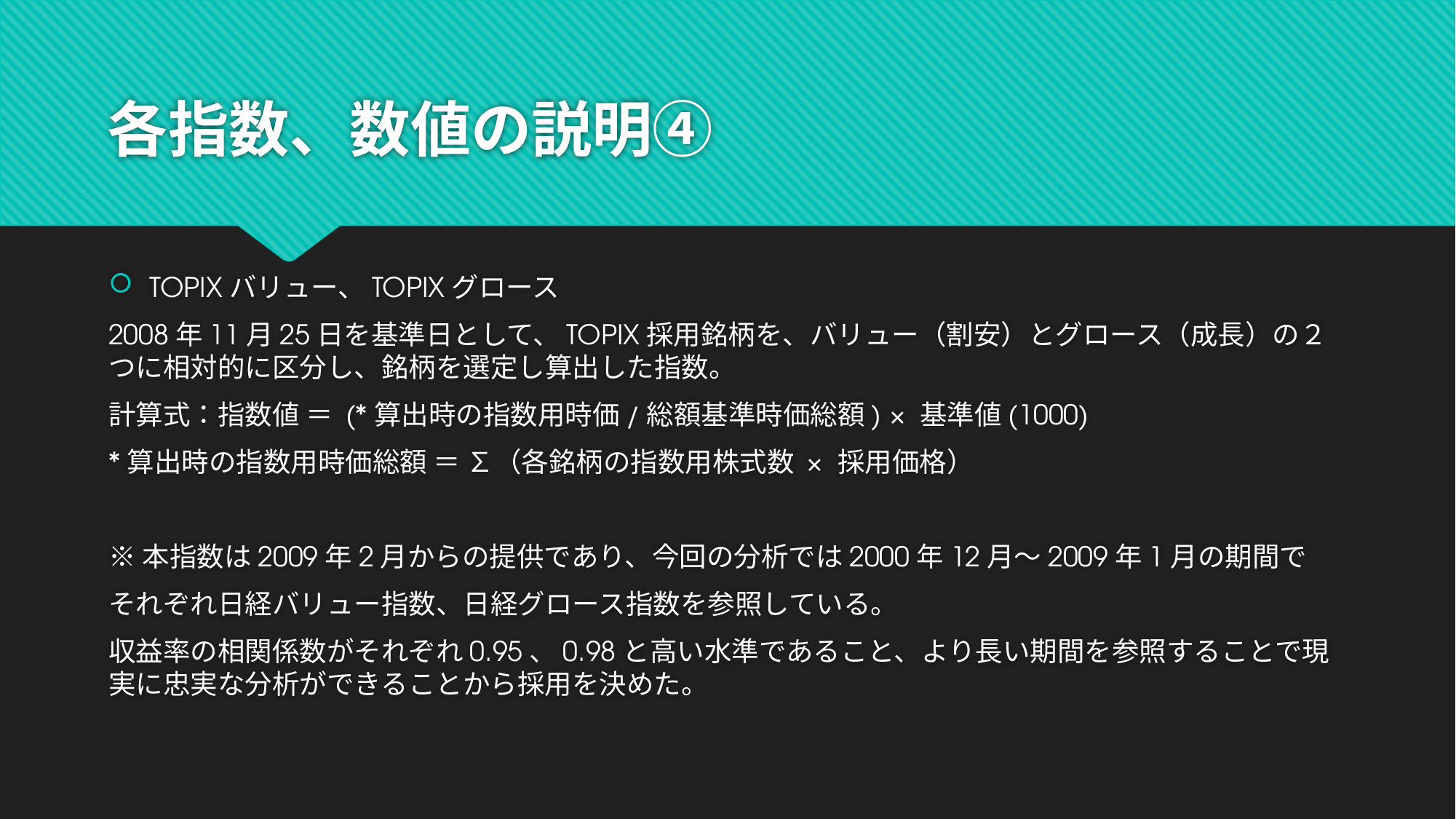

# 各指数、数値の説明④
TOPIXバリュー、TOPIXグロース
2008年11月25日を基準日として、TOPIX採用銘柄を、バリュー（割安）とグロース（成長）の２つに相対的に区分し、銘柄を選定し算出した指数。
計算式：指数値 ＝ (*算出時の指数用時価/総額基準時価総額) × 基準値(1000)
*算出時の指数用時価総額 ＝ ∑（各銘柄の指数用株式数 × 採用価格）

※本指数は2009年2月からの提供であり、今回の分析では2000年12月～2009年1月の期間で
それぞれ日経バリュー指数、日経グロース指数を参照している。
収益率の相関係数がそれぞれ0.95、0.98と高い水準であること、より長い期間を参照することで現実に忠実な分析ができることから採用を決めた。